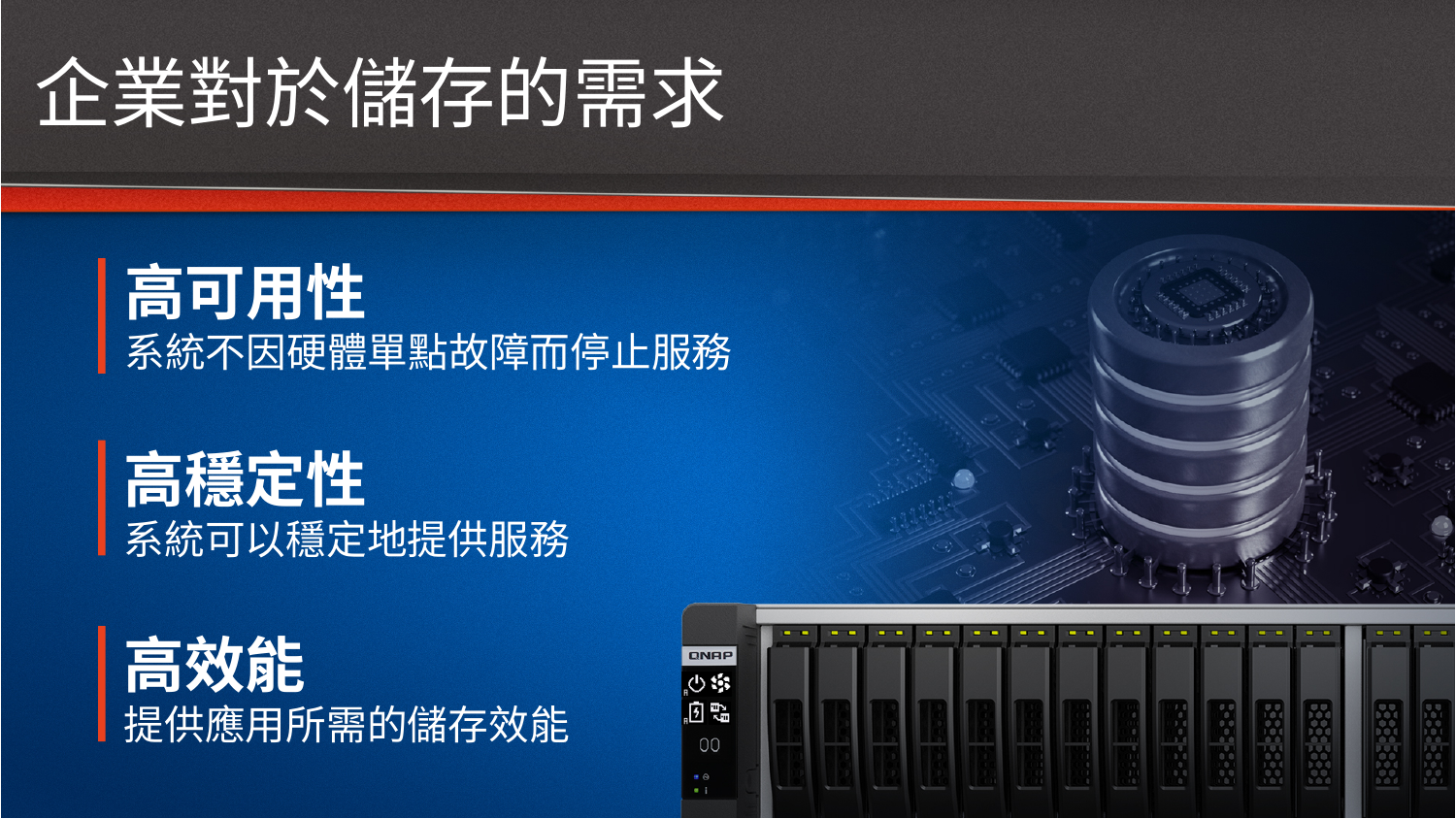

# 企業對於儲存的需求
高可用性
系統不因硬體單點故障而停止服務

高穩定性
系統可以穩定地提供服務

高效能
提供應用所需的儲存效能